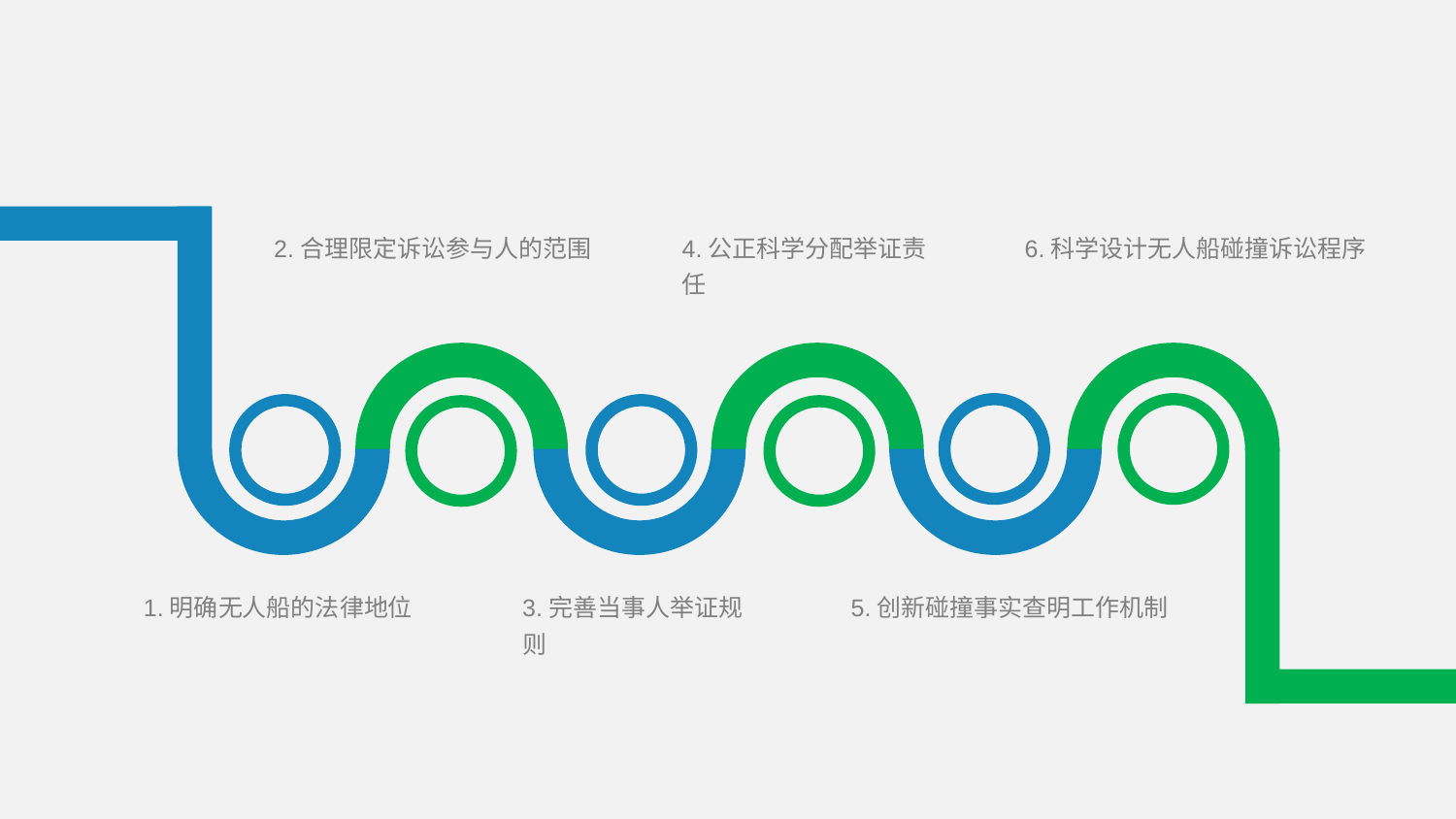

2.合理限定诉讼参与人的范围
4.公正科学分配举证责任
6.科学设计无人船碰撞诉讼程序

5.创新碰撞事实查明工作机制
1.明确无人船的法律地位
3.完善当事人举证规则